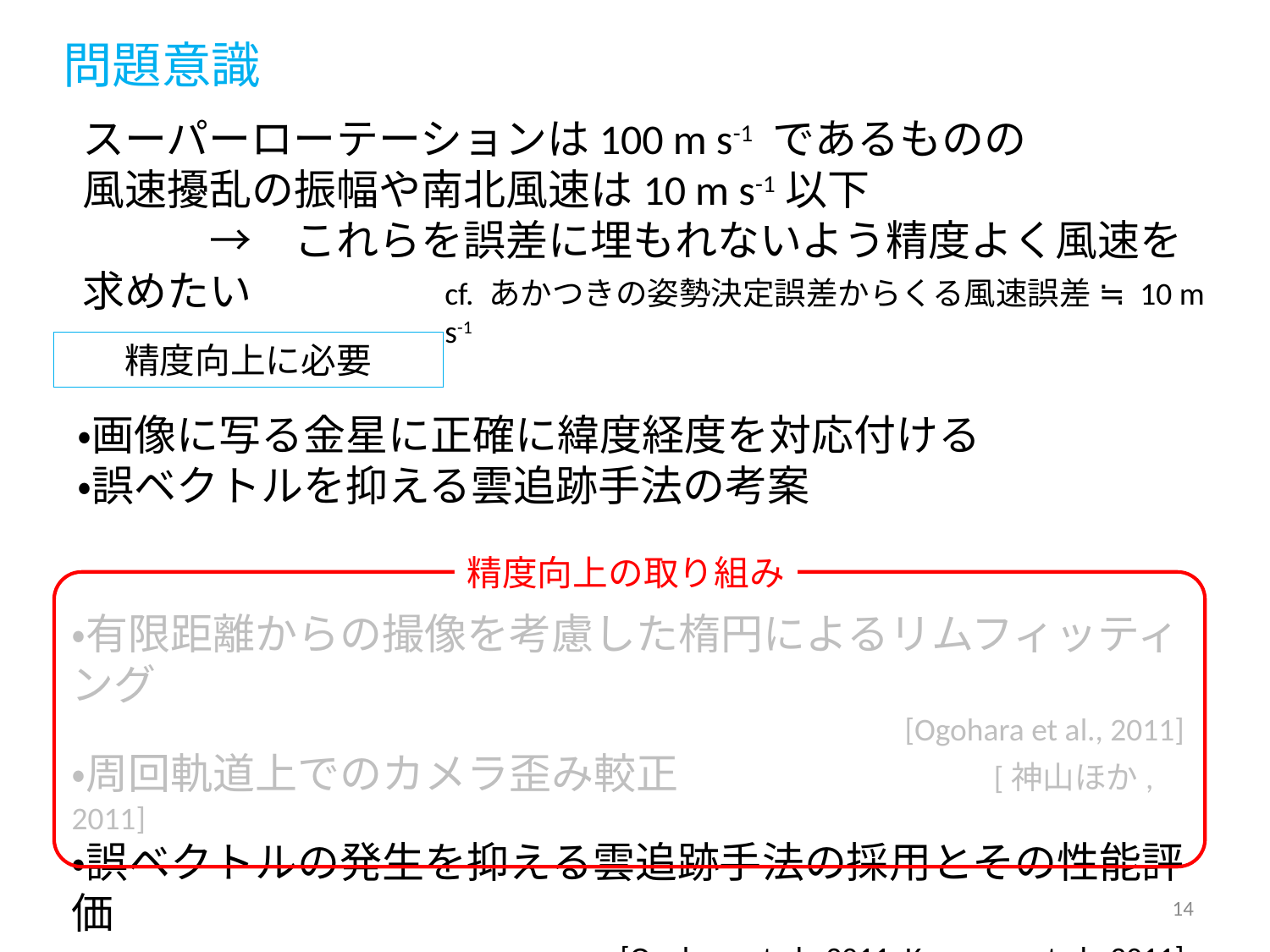

問題意識
スーパーローテーションは100 m s-1 であるものの
風速擾乱の振幅や南北風速は10 m s-1以下
　　　→　これらを誤差に埋もれないよう精度よく風速を求めたい
cf. あかつきの姿勢決定誤差からくる風速誤差 ≒ 10 m s-1
精度向上に必要
・画像に写る金星に正確に緯度経度を対応付ける
・誤ベクトルを抑える雲追跡手法の考案
精度向上の取り組み

・有限距離からの撮像を考慮した楕円によるリムフィッティング
   [Ogohara et al., 2011]
・周回軌道上でのカメラ歪み較正                                [神山ほか, 2011]
・誤ベクトルの発生を抑える雲追跡手法の採用とその性能評価
    [Ogohara et al., 2011, Kouyama et al., 2011]
14